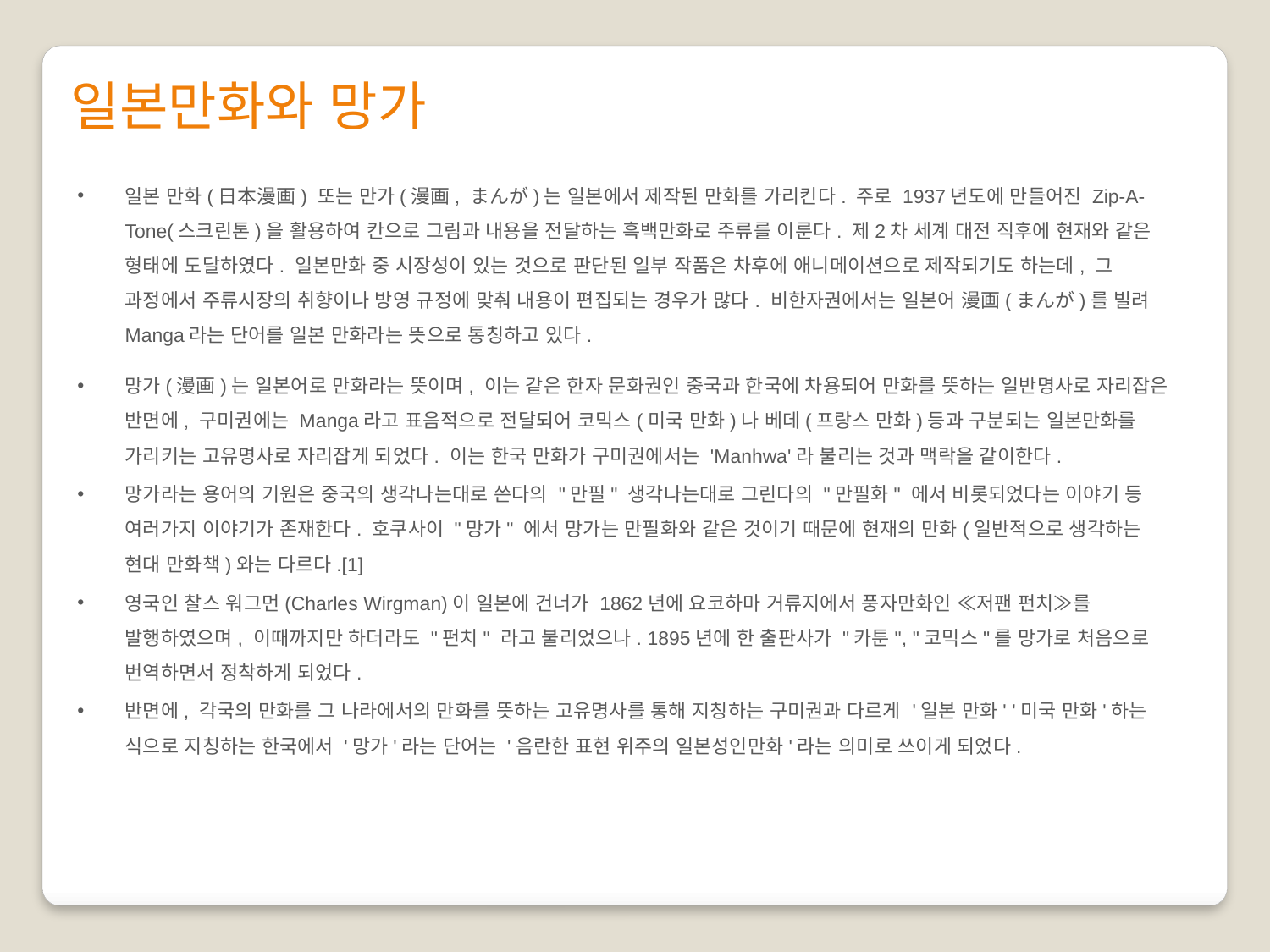

일본만화와 망가
일본 만화(日本漫画) 또는 만가(漫画, まんが)는 일본에서 제작된 만화를 가리킨다. 주로 1937년도에 만들어진 Zip-A-Tone(스크린톤)을 활용하여 칸으로 그림과 내용을 전달하는 흑백만화로 주류를 이룬다. 제2차 세계 대전 직후에 현재와 같은 형태에 도달하였다. 일본만화 중 시장성이 있는 것으로 판단된 일부 작품은 차후에 애니메이션으로 제작되기도 하는데, 그 과정에서 주류시장의 취향이나 방영 규정에 맞춰 내용이 편집되는 경우가 많다. 비한자권에서는 일본어 漫画(まんが)를 빌려 Manga라는 단어를 일본 만화라는 뜻으로 통칭하고 있다.

망가(漫画)는 일본어로 만화라는 뜻이며, 이는 같은 한자 문화권인 중국과 한국에 차용되어 만화를 뜻하는 일반명사로 자리잡은 반면에, 구미권에는 Manga라고 표음적으로 전달되어 코믹스(미국 만화)나 베데(프랑스 만화)등과 구분되는 일본만화를 가리키는 고유명사로 자리잡게 되었다. 이는 한국 만화가 구미권에서는 'Manhwa'라 불리는 것과 맥락을 같이한다.
망가라는 용어의 기원은 중국의 생각나는대로 쓴다의 "만필" 생각나는대로 그린다의 "만필화" 에서 비롯되었다는 이야기 등 여러가지 이야기가 존재한다. 호쿠사이 "망가" 에서 망가는 만필화와 같은 것이기 때문에 현재의 만화(일반적으로 생각하는 현대 만화책)와는 다르다.[1]
영국인 찰스 워그먼(Charles Wirgman)이 일본에 건너가 1862년에 요코하마 거류지에서 풍자만화인 ≪저팬 펀치≫를 발행하였으며, 이때까지만 하더라도 "펀치" 라고 불리었으나. 1895년에 한 출판사가 "카툰", "코믹스"를 망가로 처음으로 번역하면서 정착하게 되었다.
반면에, 각국의 만화를 그 나라에서의 만화를 뜻하는 고유명사를 통해 지칭하는 구미권과 다르게 '일본 만화' '미국 만화'하는 식으로 지칭하는 한국에서 '망가'라는 단어는 '음란한 표현 위주의 일본성인만화'라는 의미로 쓰이게 되었다.